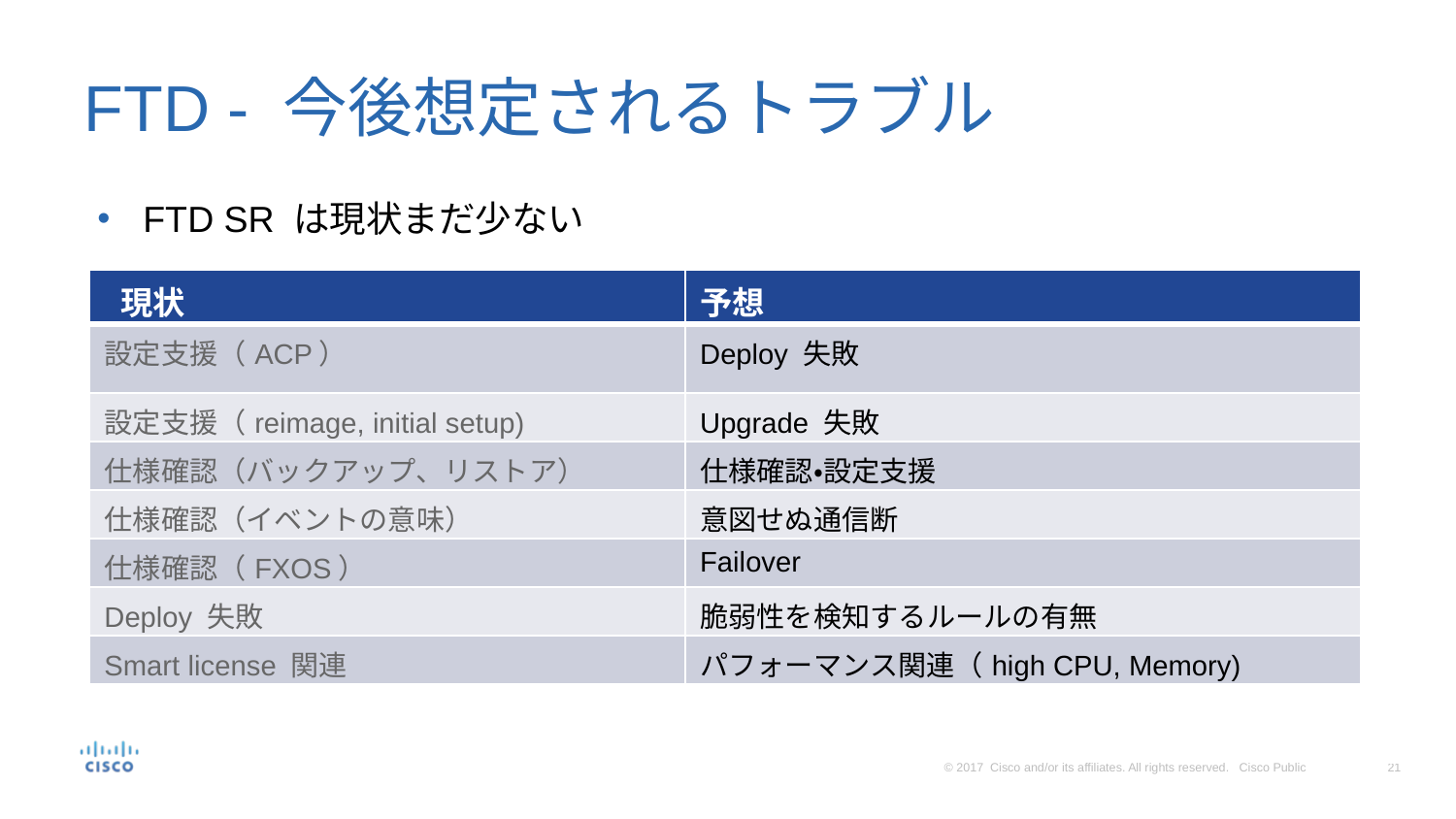

# FTD - 今後想定されるトラブル
FTD SR は現状まだ少ない
| 現状 | 予想 |
| --- | --- |
| 設定支援（ACP） | Deploy 失敗 |
| 設定支援（reimage, initial setup) | Upgrade 失敗 |
| 仕様確認（バックアップ、リストア） | 仕様確認・設定支援 |
| 仕様確認（イベントの意味） | 意図せぬ通信断 |
| 仕様確認（FXOS） | Failover |
| Deploy 失敗 | 脆弱性を検知するルールの有無 |
| Smart license 関連 | パフォーマンス関連（high CPU, Memory) |